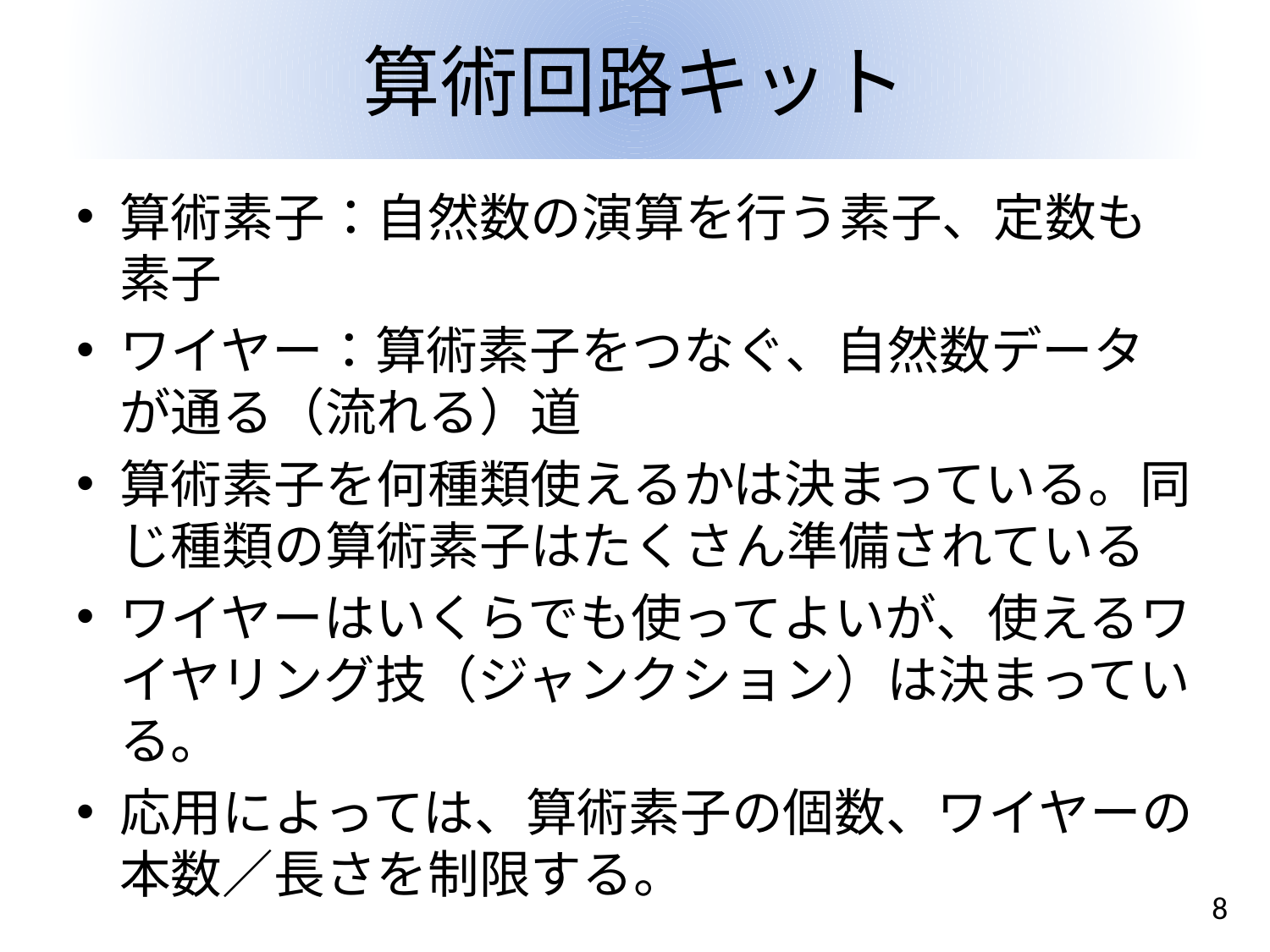

# 算術回路キット
算術素子：自然数の演算を行う素子、定数も素子
ワイヤー：算術素子をつなぐ、自然数データが通る（流れる）道
算術素子を何種類使えるかは決まっている。同じ種類の算術素子はたくさん準備されている
ワイヤーはいくらでも使ってよいが、使えるワイヤリング技（ジャンクション）は決まっている。
応用によっては、算術素子の個数、ワイヤーの本数／長さを制限する。

8